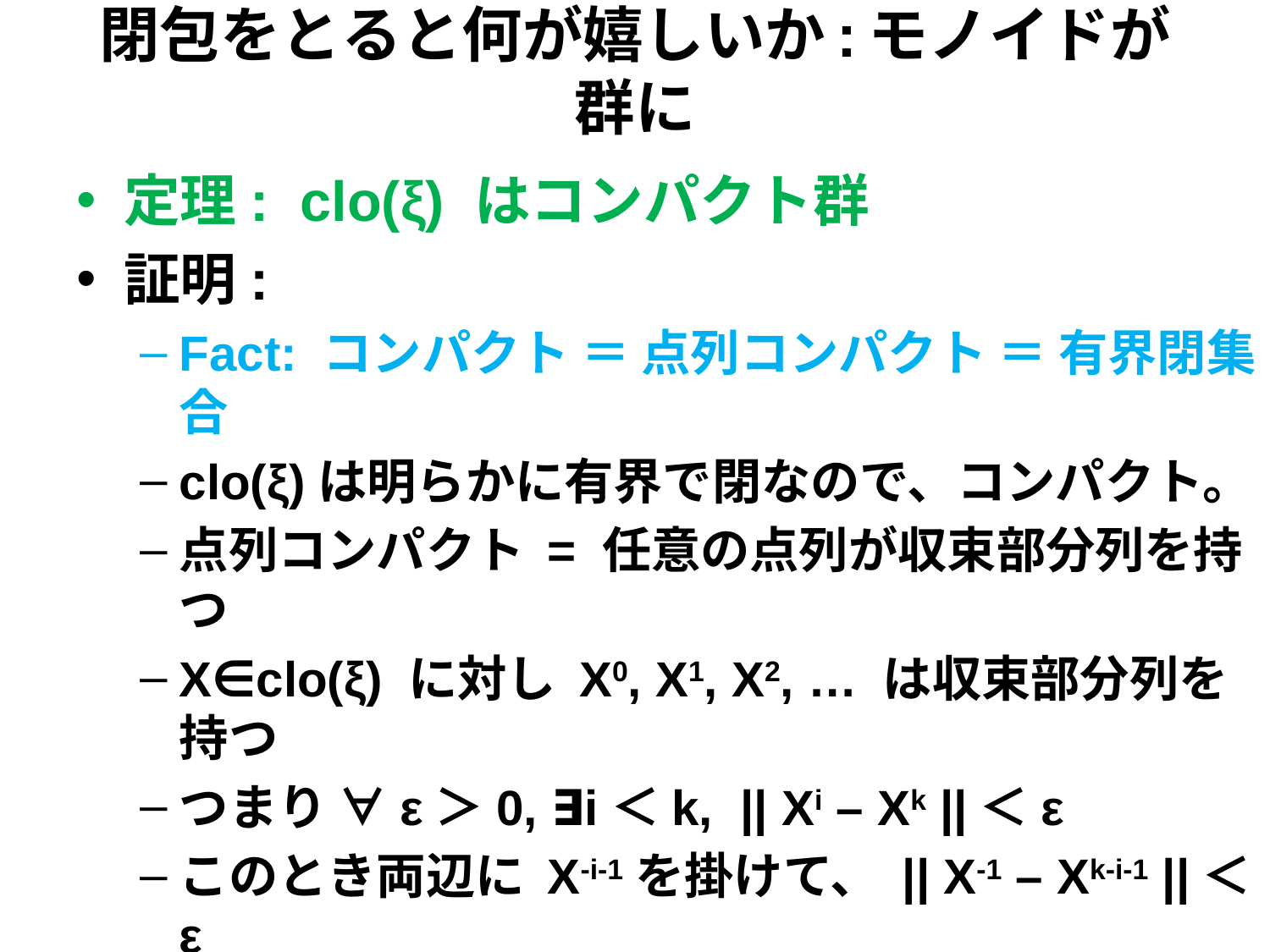

# 閉包をとると何が嬉しいか:モノイドが群に
定理:  clo(ξ) はコンパクト群
証明:
Fact: コンパクト ＝ 点列コンパクト ＝ 有界閉集合
clo(ξ)は明らかに有界で閉なので、コンパクト。
点列コンパクト = 任意の点列が収束部分列を持つ
X∈clo(ξ) に対し X0, X1, X2, … は収束部分列を持つ
つまり ∀ε＞0, ∃i＜k,  || Xi – Xk ||＜ε
このとき両辺に X-i-1を掛けて、 || X-1 – Xk-i-1 ||＜ε
つまり X-1 に任意に近いclo(ξ)の元がとれる。
よって X-1 ∈clo(ξ)